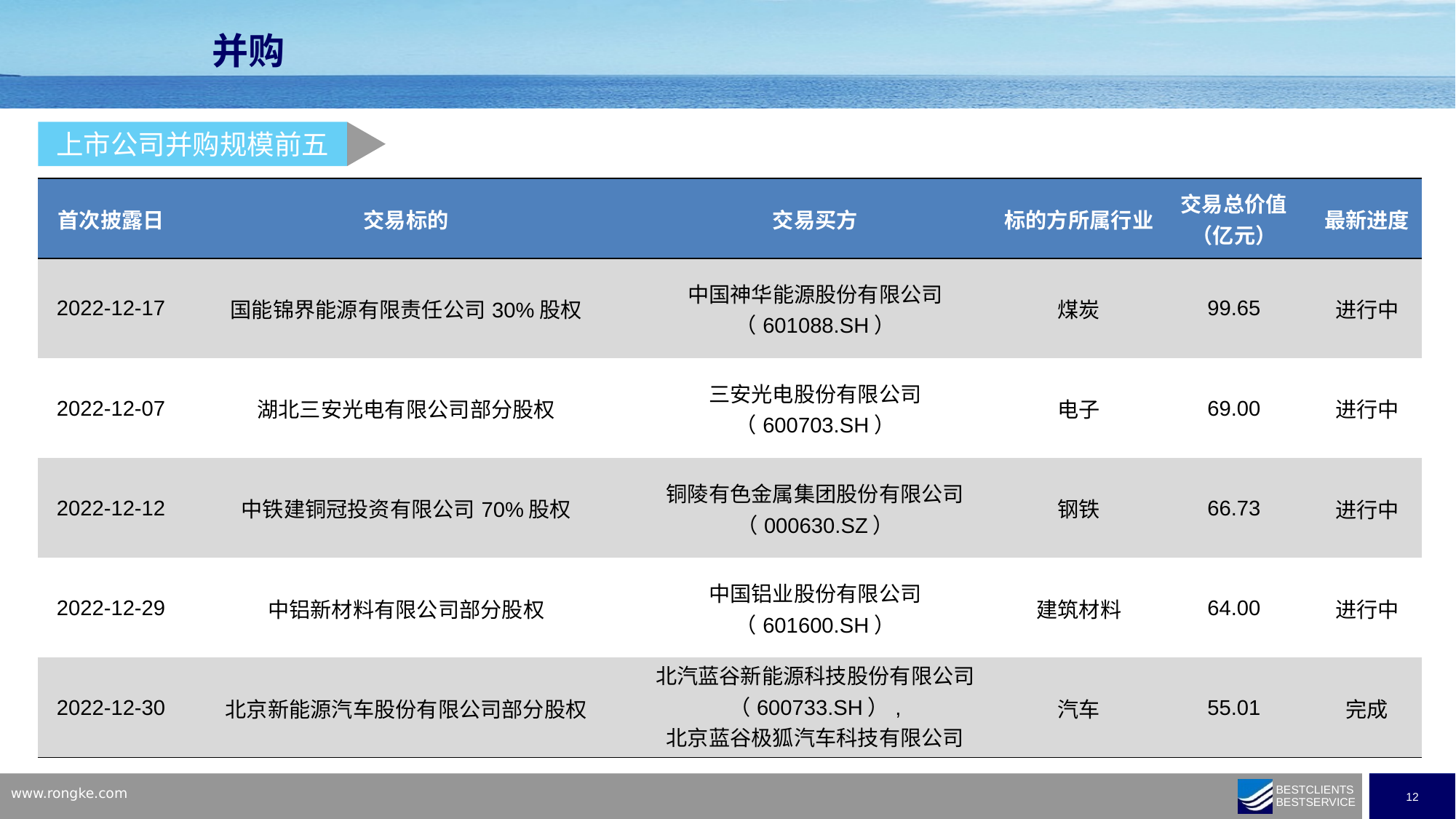

并购

上市公司并购规模前五
| 首次披露日 | 交易标的 | 交易买方 | 标的方所属行业 | 交易总价值 （亿元） | 最新进度 |
| --- | --- | --- | --- | --- | --- |
| 2022-12-17 | 国能锦界能源有限责任公司30%股权 | 中国神华能源股份有限公司（601088.SH） | 煤炭 | 99.65 | 进行中 |
| 2022-12-07 | 湖北三安光电有限公司部分股权 | 三安光电股份有限公司 （600703.SH） | 电子 | 69.00 | 进行中 |
| 2022-12-12 | 中铁建铜冠投资有限公司70%股权 | 铜陵有色金属集团股份有限公司（000630.SZ） | 钢铁 | 66.73 | 进行中 |
| 2022-12-29 | 中铝新材料有限公司部分股权 | 中国铝业股份有限公司 （601600.SH） | 建筑材料 | 64.00 | 进行中 |
| 2022-12-30 | 北京新能源汽车股份有限公司部分股权 | 北汽蓝谷新能源科技股份有限公司（600733.SH）, 北京蓝谷极狐汽车科技有限公司 | 汽车 | 55.01 | 完成 |